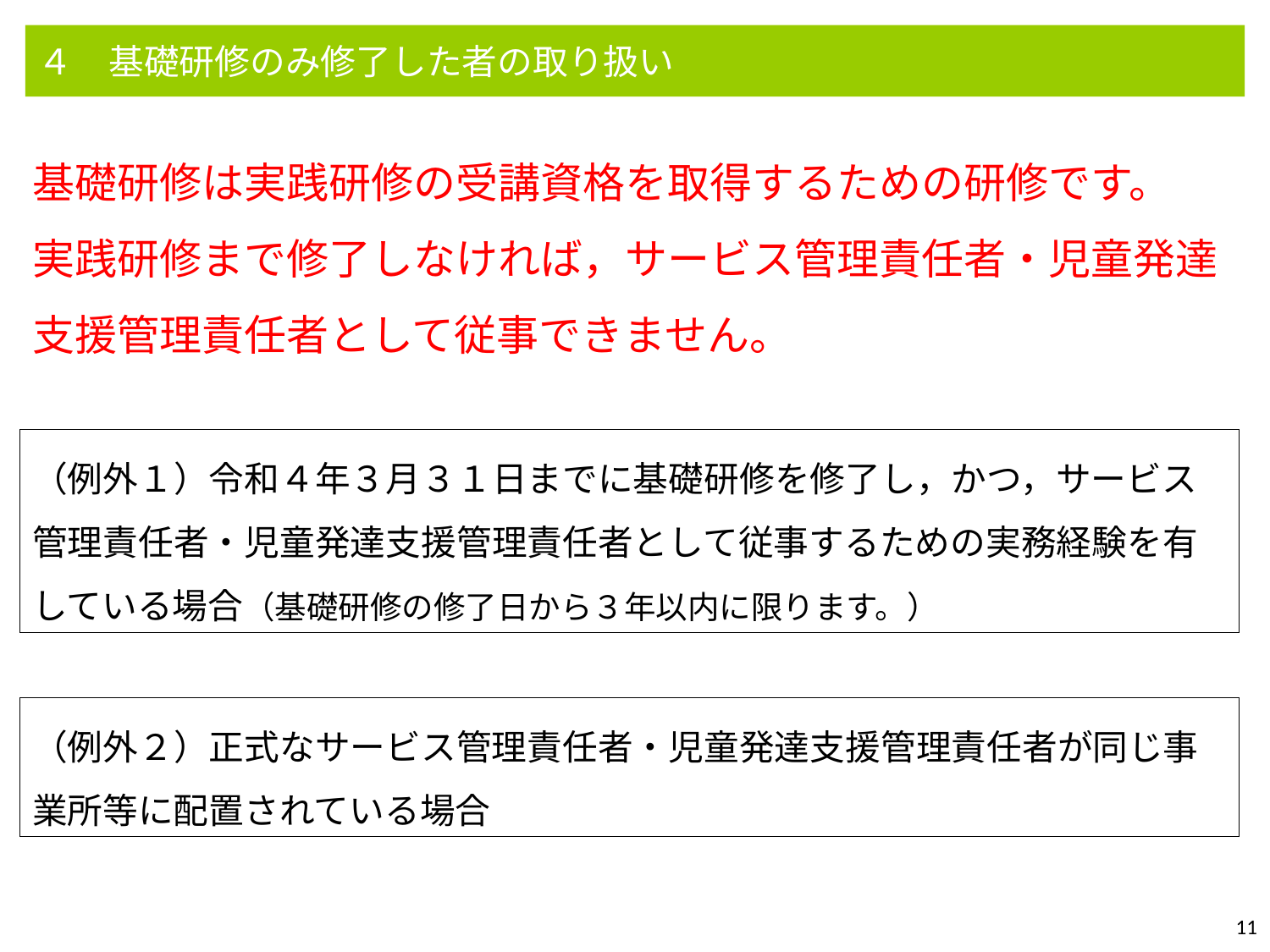

４　基礎研修のみ修了した者の取り扱い
基礎研修は実践研修の受講資格を取得するための研修です。
実践研修まで修了しなければ，サービス管理責任者・児童発達支援管理責任者として従事できません。
（例外１）令和４年３月３１日までに基礎研修を修了し，かつ，サービス管理責任者・児童発達支援管理責任者として従事するための実務経験を有している場合（基礎研修の修了日から３年以内に限ります。）
（例外２）正式なサービス管理責任者・児童発達支援管理責任者が同じ事業所等に配置されている場合
11